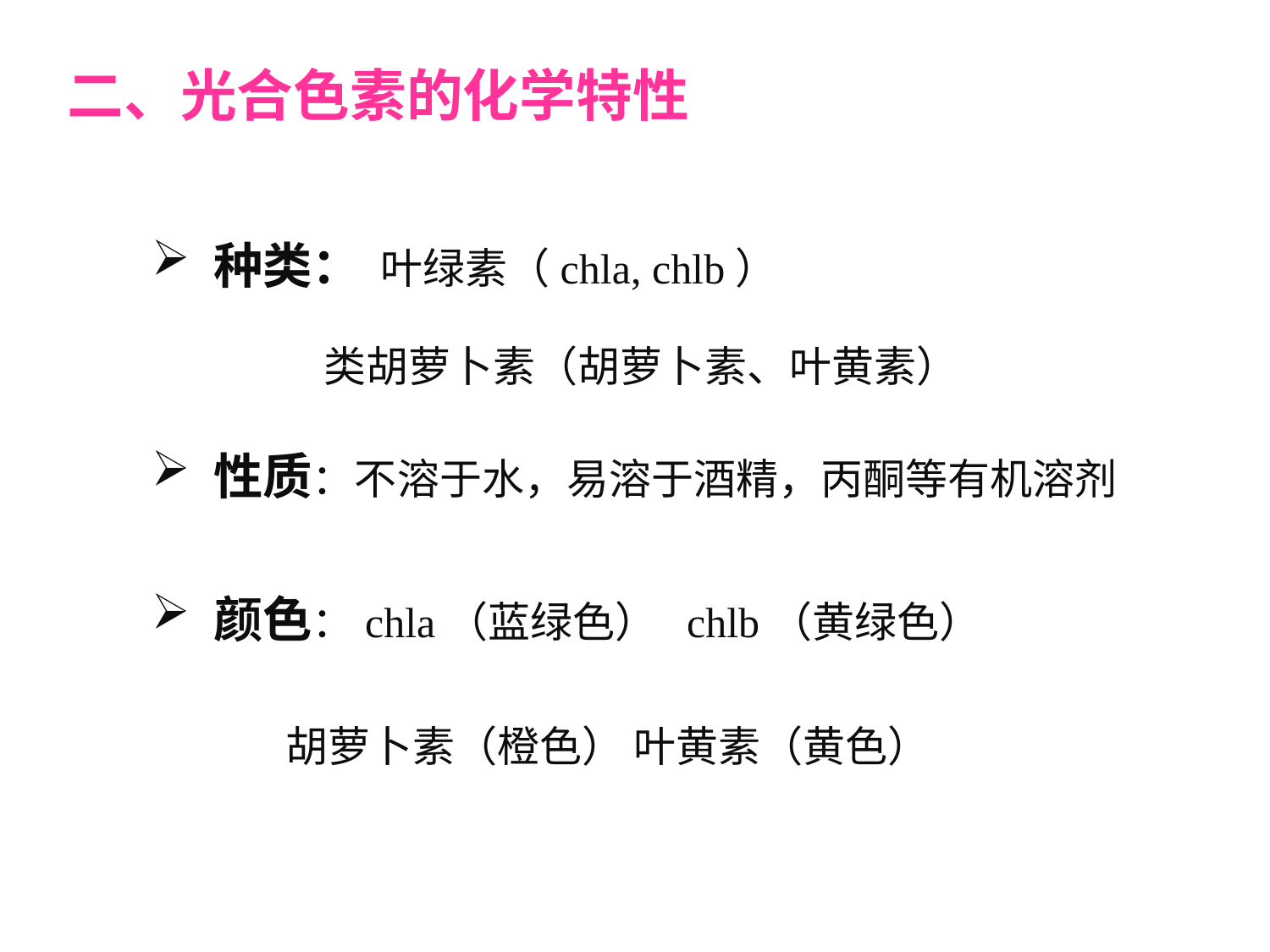

# 二、光合色素的化学特性
 种类：  叶绿素（chla, chlb）
                 类胡萝卜素（胡萝卜素、叶黄素）
 性质：不溶于水，易溶于酒精，丙酮等有机溶剂
 颜色：chla（蓝绿色）  chlb（黄绿色）
             胡萝卜素（橙色） 叶黄素（黄色）